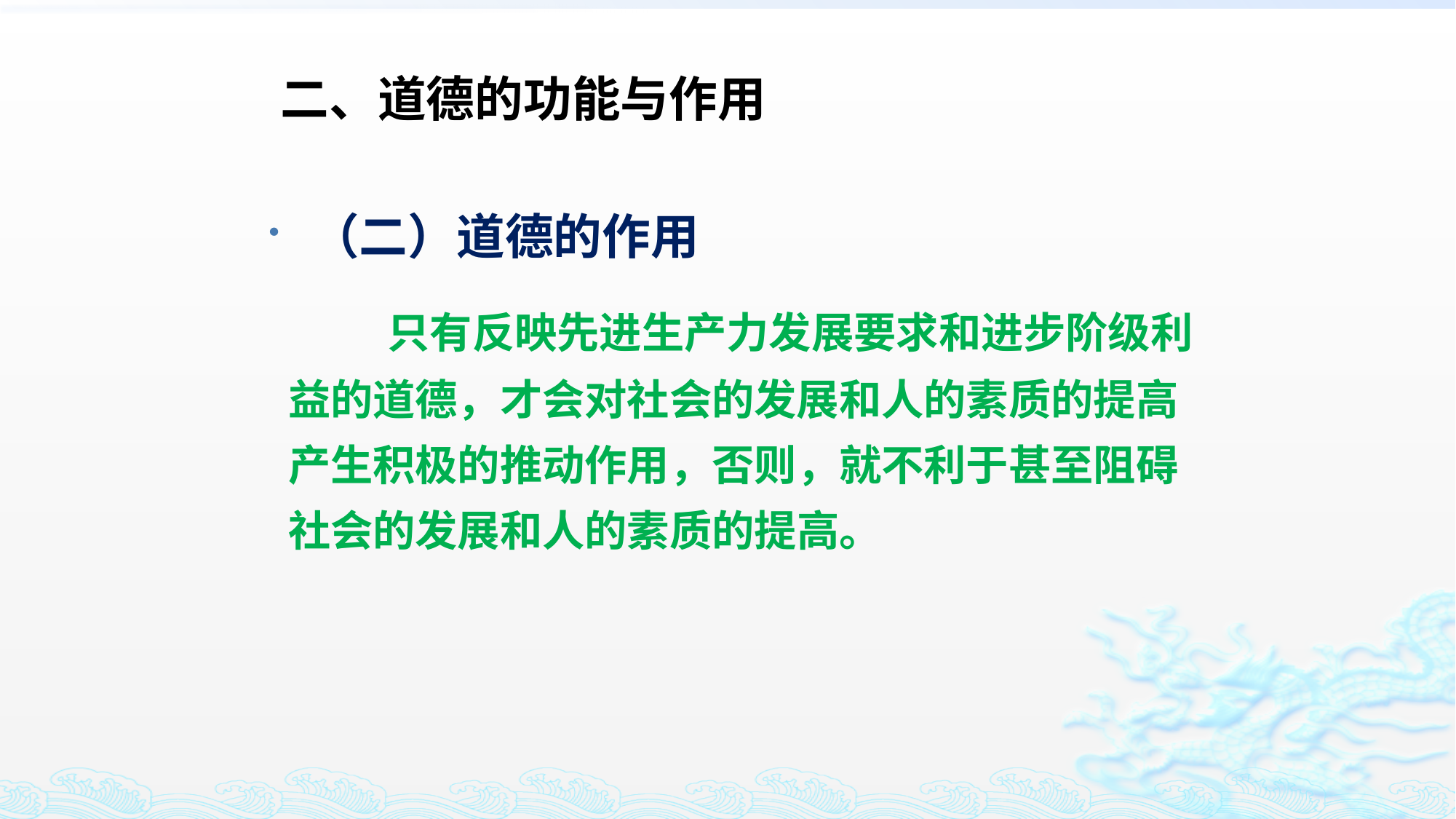

二、道德的功能与作用
（二）道德的作用

   只有反映先进生产力发展要求和进步阶级利益的道德，才会对社会的发展和人的素质的提高产生积极的推动作用，否则，就不利于甚至阻碍社会的发展和人的素质的提高。